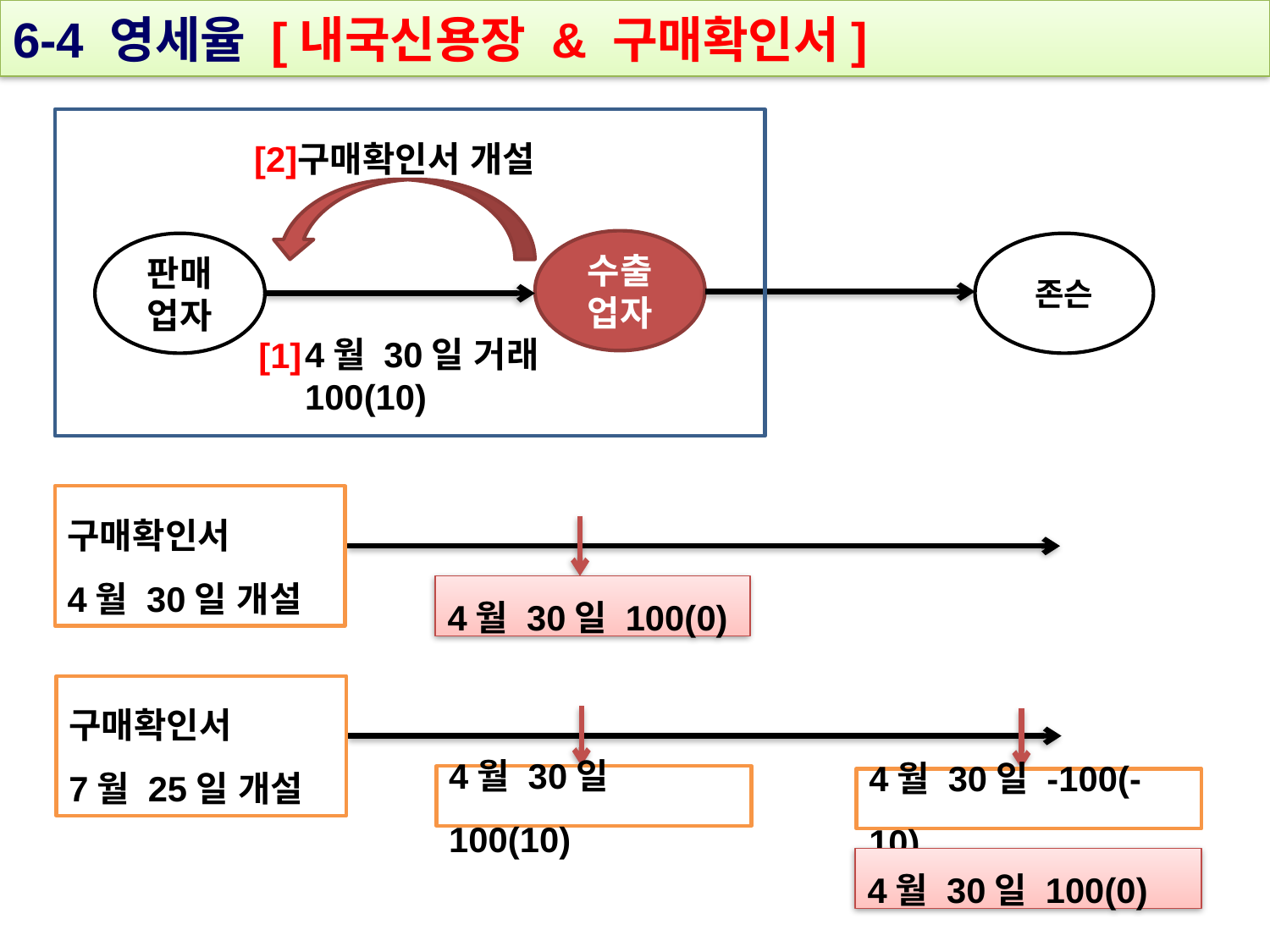

6-4 영세율 [내국신용장 & 구매확인서]

[2]
구매확인서 개설

수출
업자
판매
업자
존슨
[1]
4월 30일 거래
100(10)
구매확인서
4월 30일 개설
4월 30일 100(0)
구매확인서
7월 25일 개설
4월 30일 100(10)
4월 30일 -100(-10)
4월 30일 100(0)